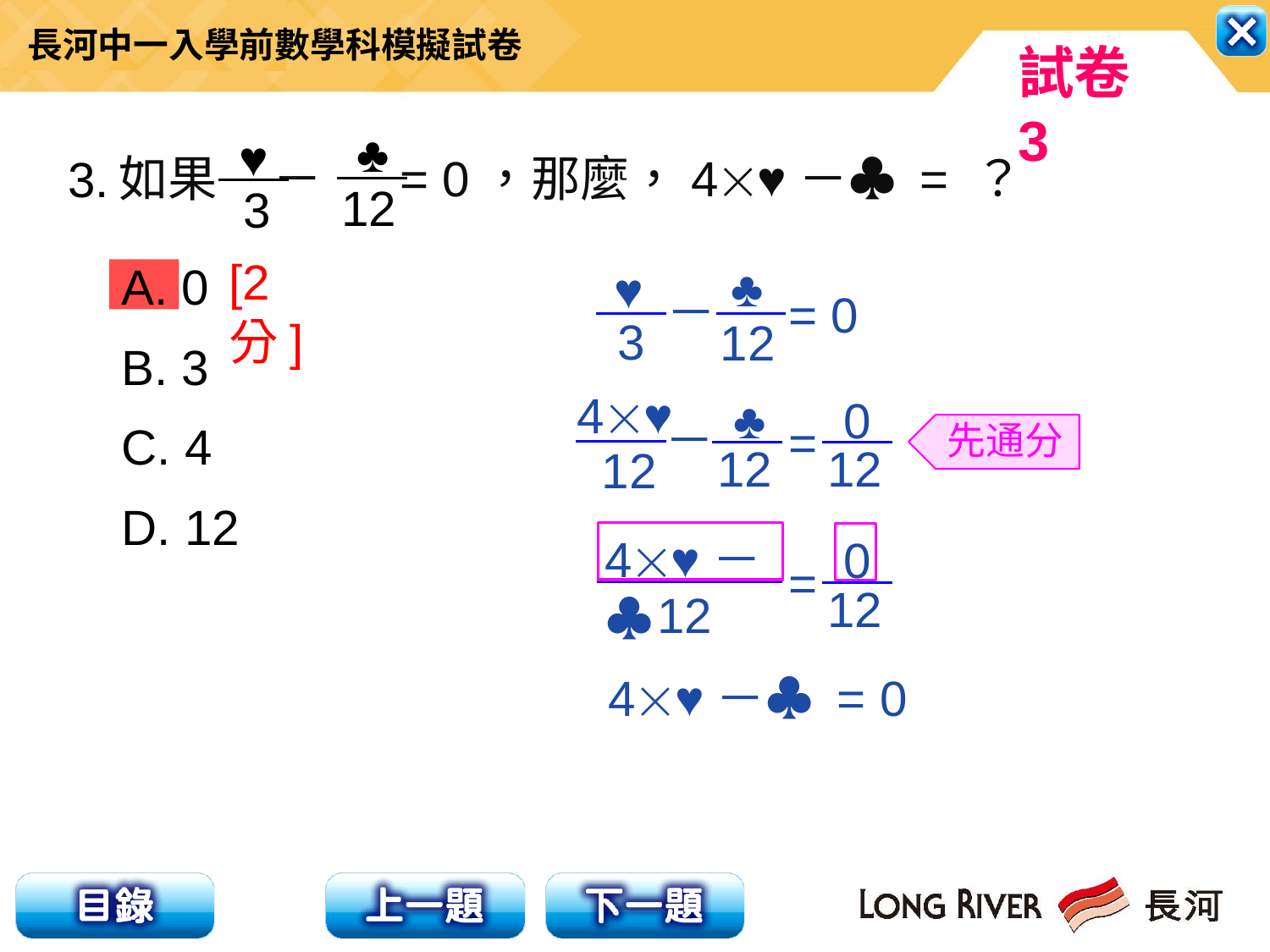

♣
12
♥
3
3.
如果     －      = 0，那麼，4×♥－♣ = ？
[2分]
A. 0
B. 3
C. 4
D. 12
♣
12
♥
3
－
= 0

4×♥
12
♣
12
－
=
0
12
先通分

4×♥－♣
=
12

0
12

4×♥－♣ = 0